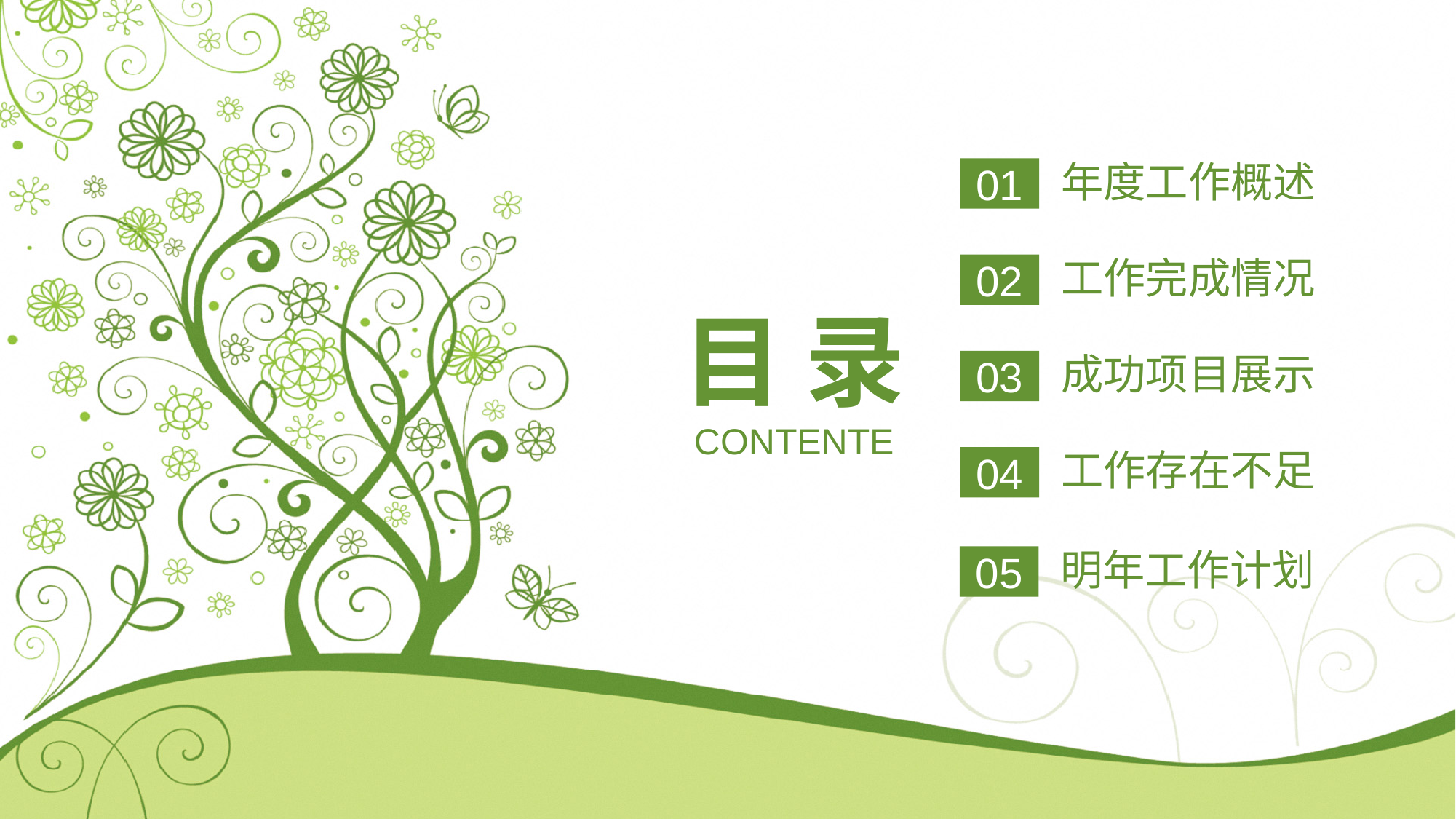

年度工作概述
01
工作完成情况
02
目 录
CONTENTE
成功项目展示
03
工作存在不足
04
明年工作计划
05